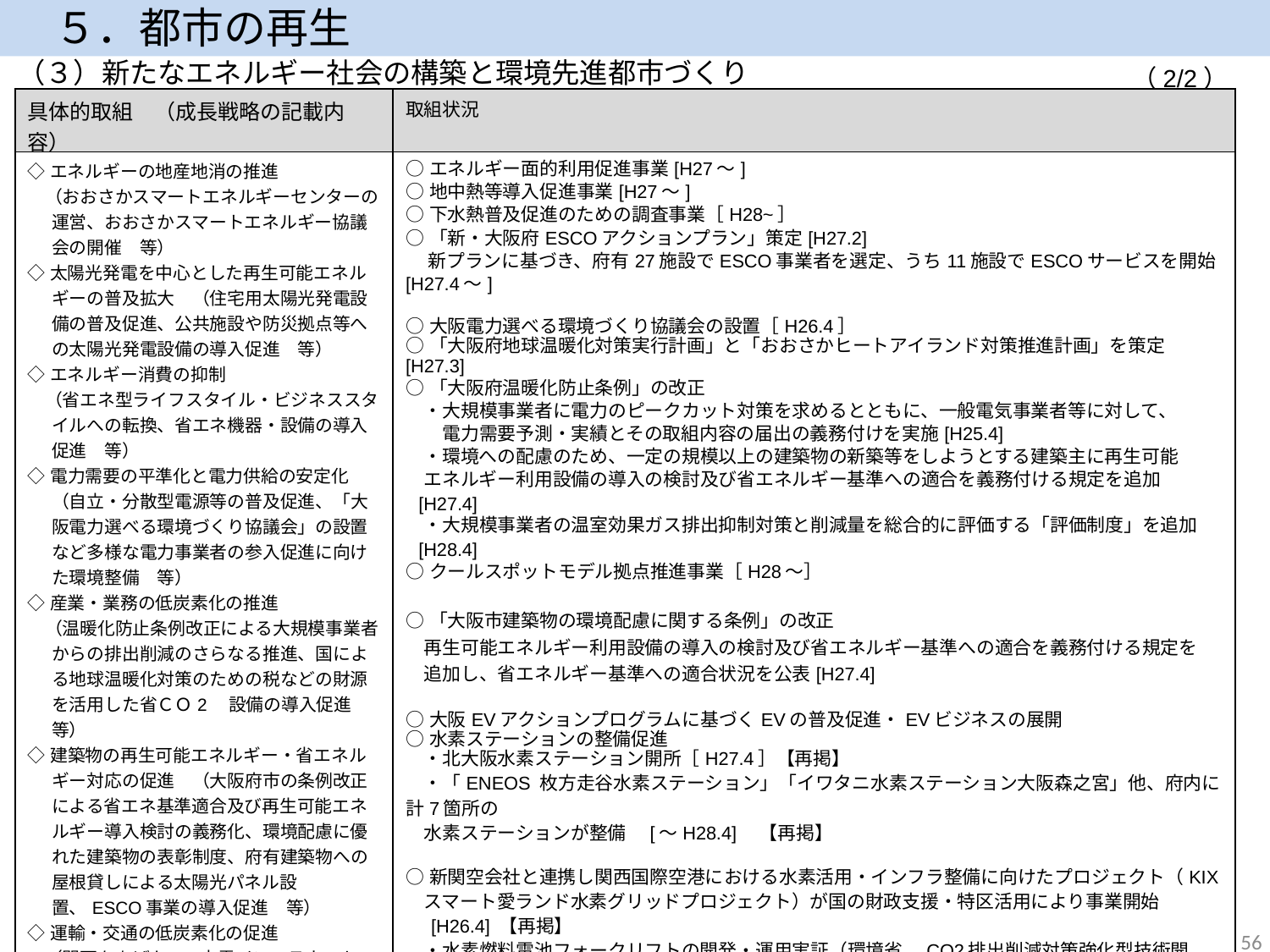

５．都市の再生
（３）新たなエネルギー社会の構築と環境先進都市づくり
（2/2）
| 具体的取組　（成長戦略の記載内容） | 取組状況 |
| --- | --- |
| ◇エネルギーの地産地消の推進 　（おおさかスマートエネルギーセンターの運営、おおさかスマートエネルギー協議会の開催　等） ◇太陽光発電を中心とした再生可能エネルギーの普及拡大　（住宅用太陽光発電設備の普及促進、公共施設や防災拠点等への太陽光発電設備の導入促進　等） ◇エネルギー消費の抑制 　（省エネ型ライフスタイル・ビジネススタイルへの転換、省エネ機器・設備の導入促進　等） ◇電力需要の平準化と電力供給の安定化（自立・分散型電源等の普及促進、「大阪電力選べる環境づくり協議会」の設置など多様な電力事業者の参入促進に向けた環境整備　等） ◇産業・業務の低炭素化の推進 　（温暖化防止条例改正による大規模事業者からの排出削減のさらなる推進、国による地球温暖化対策のための税などの財源を活用した省ＣＯ2　設備の導入促進　等） ◇建築物の再生可能エネルギー・省エネルギー対応の促進　（大阪府市の条例改正による省エネ基準適合及び再生可能エネルギー導入検討の義務化、環境配慮に優れた建築物の表彰制度、府有建築物への屋根貸しによる太陽光パネル設置、ESCO事業の導入促進　等） ◇運輸・交通の低炭素化の促進 　（関西をあげたEV充電インフラネットワークの構築や優遇措置などによるエコカーの普及促進、自動車から公共交通への転換による持続可能な交通体系の構築　等） ◇水素エネルギー等の新たなエネルギーインフラの構築（関西国際空港における燃料電池フォークリフト等燃料電池産業車両及び産業車両用水素インフラの開発・実用化、大規模水素発電及び水素供給システムの開発・整備　等） ◇世界市場をリードするバッテリークラスターの形成 | ○エネルギー面的利用促進事業[H27～] ○地中熱等導入促進事業[H27～] ○下水熱普及促進のための調査事業［H28~］ ○「新・大阪府ESCOアクションプラン」策定[H27.2] 　 新プランに基づき、府有27施設でESCO事業者を選定、うち11施設でESCOサービスを開始[H27.4～] ○大阪電力選べる環境づくり協議会の設置［H26.4］ ○「大阪府地球温暖化対策実行計画」と「おおさかヒートアイランド対策推進計画」を策定[H27.3] ○「大阪府温暖化防止条例」の改正 　・大規模事業者に電力のピークカット対策を求めるとともに、一般電気事業者等に対して、 　　電力需要予測・実績とその取組内容の届出の義務付けを実施[H25.4] 　・環境への配慮のため、一定の規模以上の建築物の新築等をしようとする建築主に再生可能 　エネルギー利用設備の導入の検討及び省エネルギー基準への適合を義務付ける規定を追加[H27.4] 　・大規模事業者の温室効果ガス排出抑制対策と削減量を総合的に評価する「評価制度」を追加[H28.4] ○クールスポットモデル拠点推進事業［H28～］ ○「大阪市建築物の環境配慮に関する条例」の改正 　再生可能エネルギー利用設備の導入の検討及び省エネルギー基準への適合を義務付ける規定を 　追加し、省エネルギー基準への適合状況を公表[H27.4] ○大阪EVアクションプログラムに基づくEVの普及促進・EVビジネスの展開 ○水素ステーションの整備促進 　・北大阪水素ステーション開所［H27.4］【再掲】 　・「ENEOS 枚方走谷水素ステーション」「イワタニ水素ステーション大阪森之宮」他、府内に計7箇所の 　水素ステーションが整備　[～H28.4]　【再掲】 ○新関空会社と連携し関西国際空港における水素活用・インフラ整備に向けたプロジェクト（KIX 　スマート愛ランド水素グリッドプロジェクト）が国の財政支援・特区活用により事業開始[H26.4] 【再掲】 　・水素燃料電池フォークリフトの開発・運用実証（環境省　CO2排出削減対策強化型技術開発・実証事業に採択）[H27.2～]【再掲】 　・関空二期島に「イワタニ水素ステーション関西国際空港」が開所（国際戦略総合特区の国税優遇措置を活用）[H28.1]【再掲】 ○咲洲において大型蓄電システム試験・評価施設（NLAB）が開所［H28.5］【再掲】 ○バッテリー戦略研究センター設立［H24.7］【再掲】 |
56